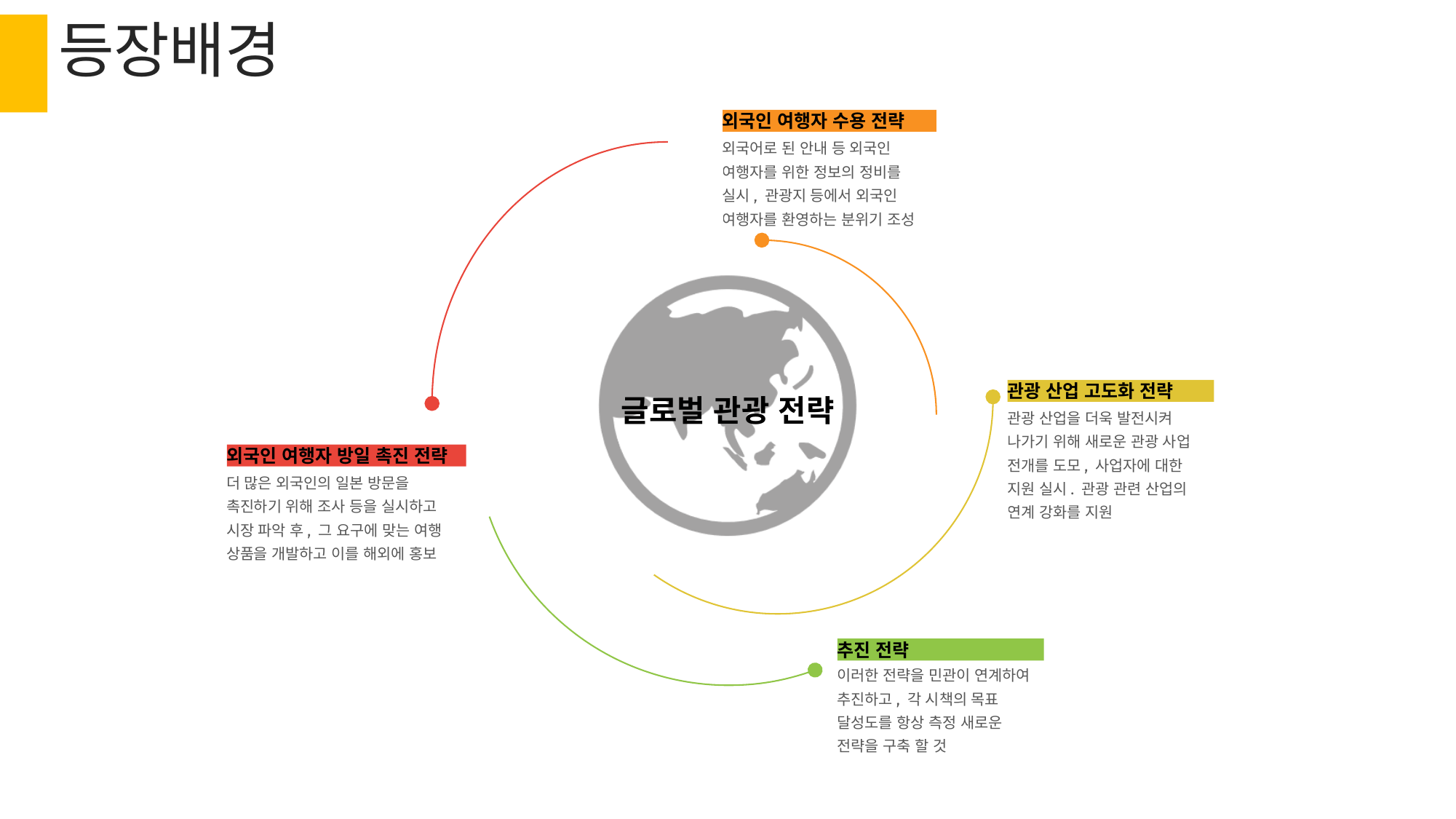

등장배경
외국인 여행자 수용 전략
외국어로 된 안내 등 외국인 여행자를 위한 정보의 정비를
실시, 관광지 등에서 외국인 여행자를 환영하는 분위기 조성

글로벌 관광 전략
관광 산업 고도화 전략
관광 산업을 더욱 발전시켜 나가기 위해 새로운 관광 사업 전개를 도모, 사업자에 대한 지원 실시. 관광 관련 산업의 연계 강화를 지원
외국인 여행자 방일 촉진 전략
더 많은 외국인의 일본 방문을 촉진하기 위해 조사 등을 실시하고 시장 파악 후, 그 요구에 맞는 여행 상품을 개발하고 이를 해외에 홍보
추진 전략
이러한 전략을 민관이 연계하여 추진하고, 각 시책의 목표 달성도를 항상 측정 새로운 전략을 구축 할 것